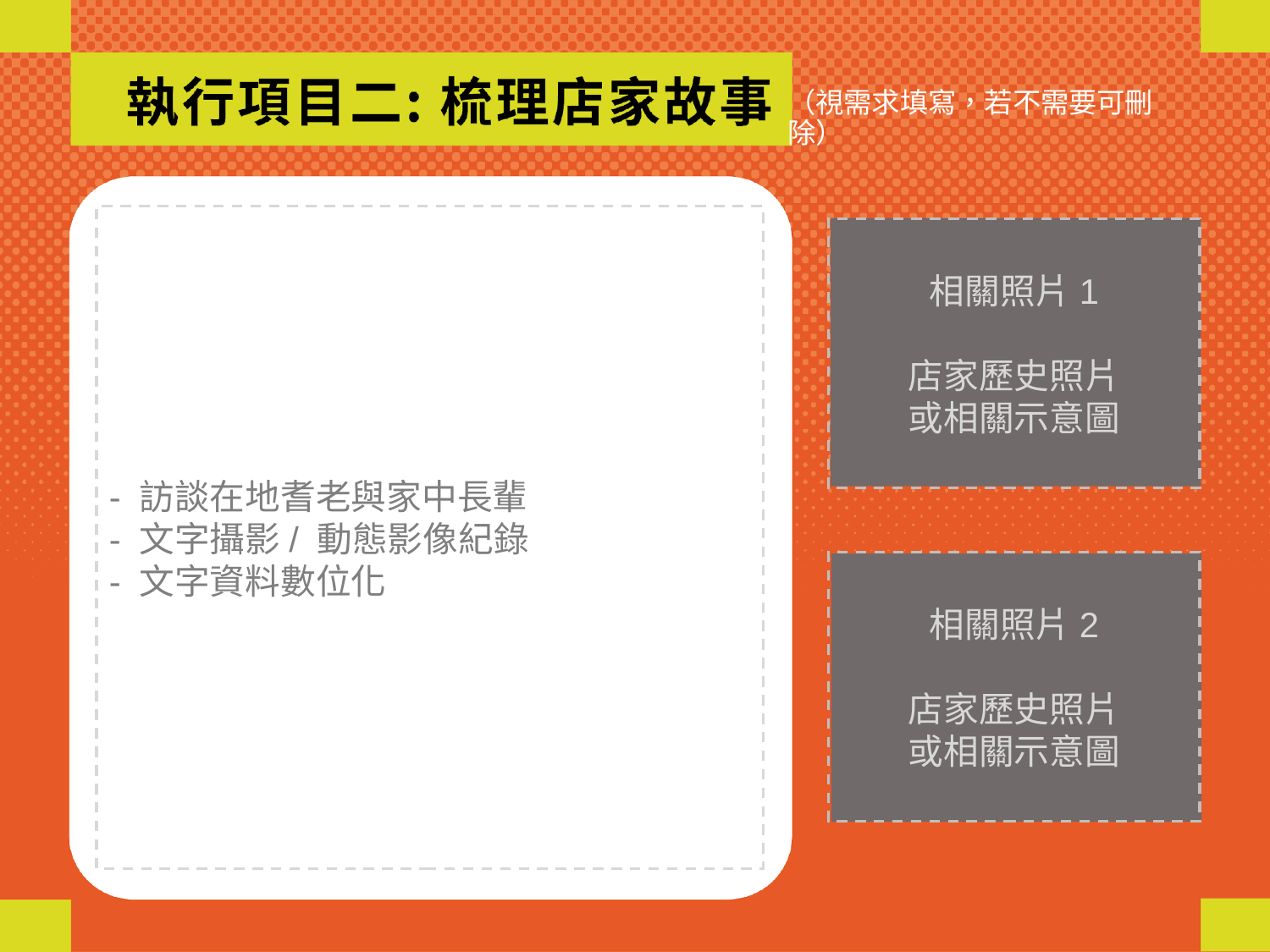

（視需求填寫，若不需要可刪除）
- 訪談在地耆老與家中長輩
- 文字攝影/ 動態影像紀錄
- 文字資料數位化
相關照片1

店家歷史照片
或相關示意圖
相關照片2

店家歷史照片
或相關示意圖